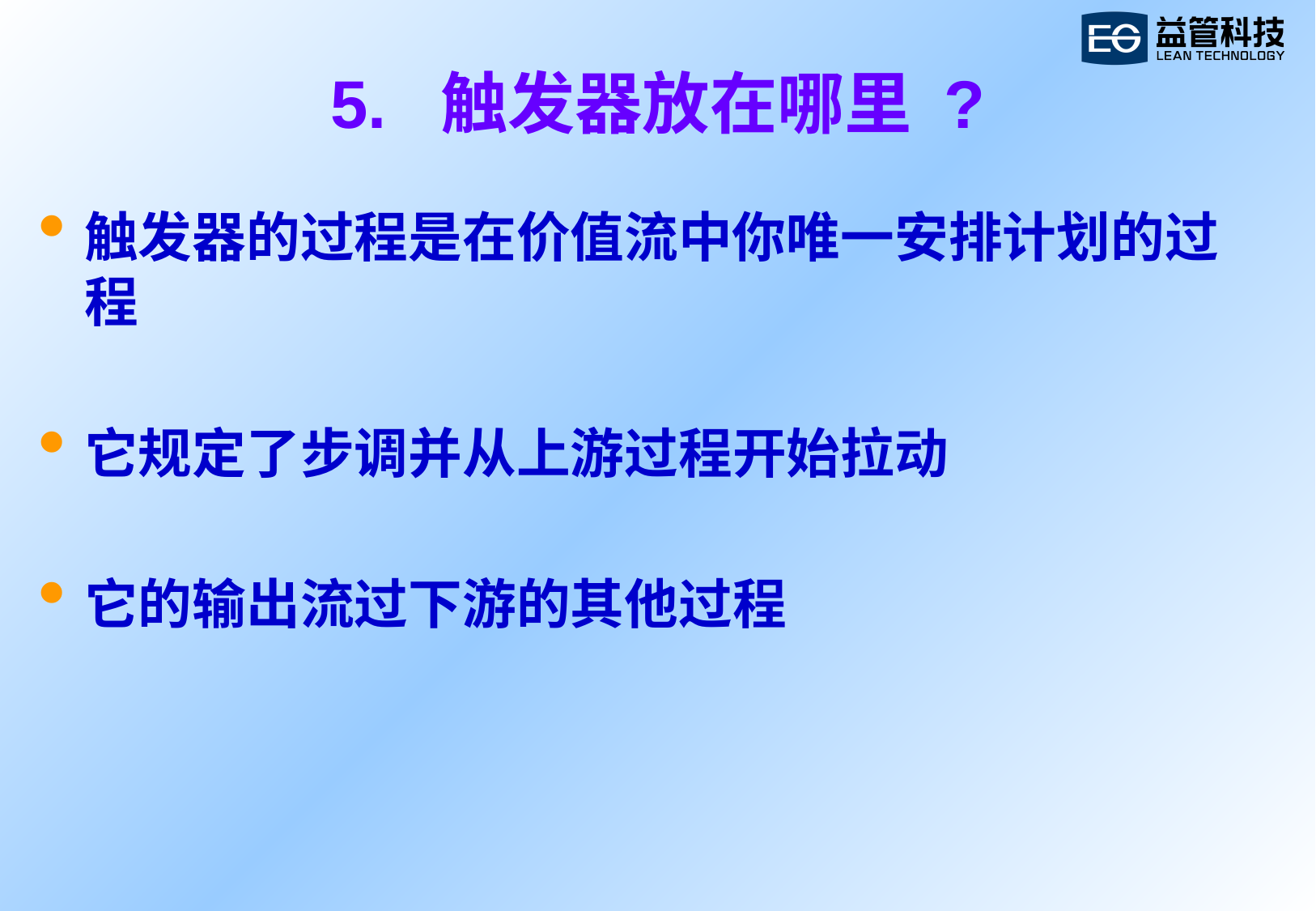

# 5.  触发器放在哪里 ?

触发器的过程是在价值流中你唯一安排计划的过程

它规定了步调并从上游过程开始拉动

它的输出流过下游的其他过程